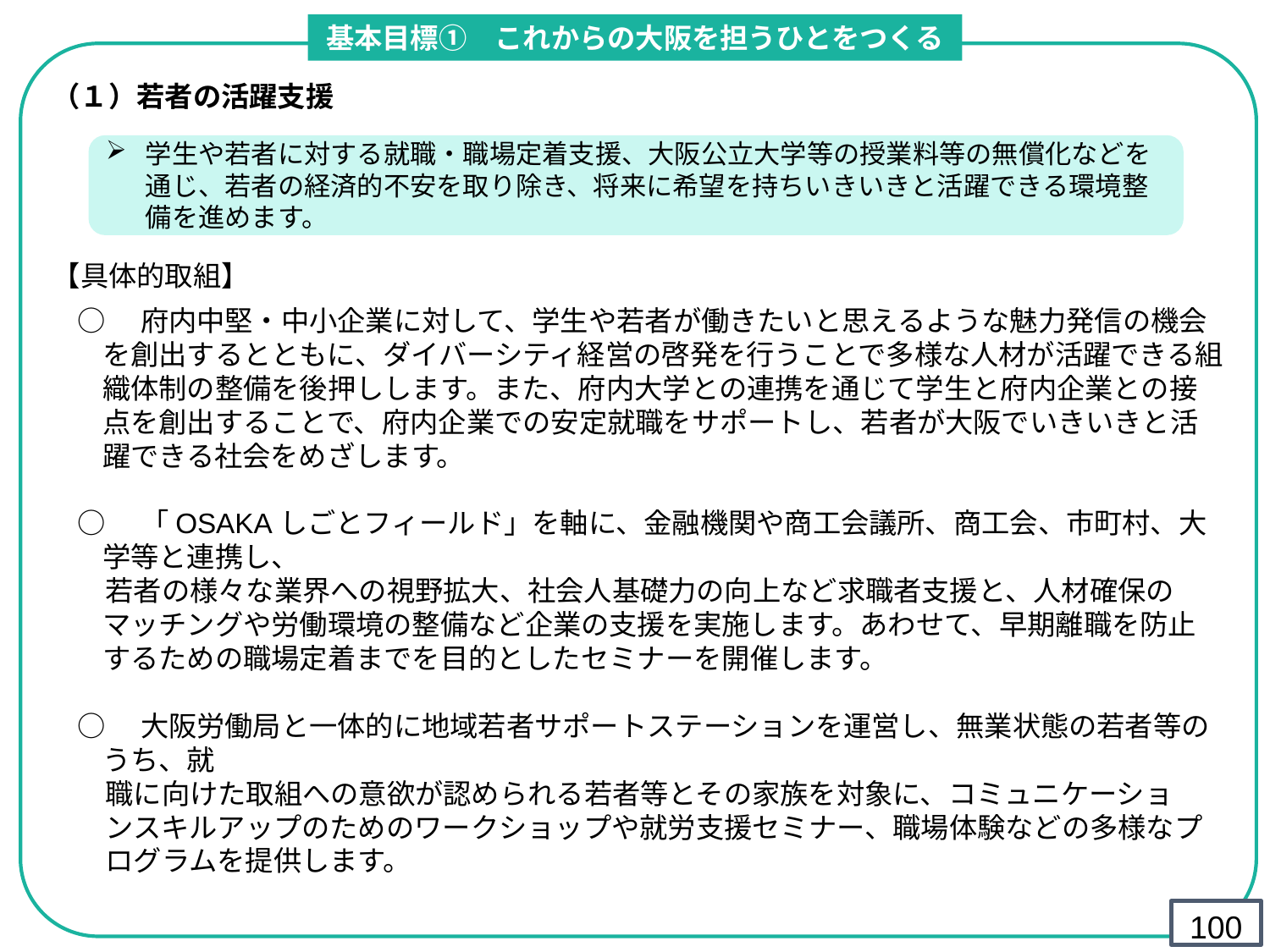

基本目標①　これからの大阪を担うひとをつくる

（１）若者の活躍支援

【具体的取組】
○　府内中堅・中小企業に対して、学生や若者が働きたいと思えるような魅力発信の機会を創出するとともに、ダイバーシティ経営の啓発を行うことで多様な人材が活躍できる組織体制の整備を後押しします。また、府内大学との連携を通じて学生と府内企業との接点を創出することで、府内企業での安定就職をサポートし、若者が大阪でいきいきと活躍できる社会をめざします。

○　「OSAKAしごとフィールド」を軸に、金融機関や商工会議所、商工会、市町村、大学等と連携し、
　若者の様々な業界への視野拡大、社会人基礎力の向上など求職者支援と、人材確保のマッチングや労働環境の整備など企業の支援を実施します。あわせて、早期離職を防止するための職場定着までを目的としたセミナーを開催します。

○　大阪労働局と一体的に地域若者サポートステーションを運営し、無業状態の若者等のうち、就
　職に向けた取組への意欲が認められる若者等とその家族を対象に、コミュニケーショ
　ンスキルアップのためのワークショップや就労支援セミナー、職場体験などの多様なプ
　ログラムを提供します。
学生や若者に対する就職・職場定着支援、大阪公立大学等の授業料等の無償化などを通じ、若者の経済的不安を取り除き、将来に希望を持ちいきいきと活躍できる環境整備を進めます。
100